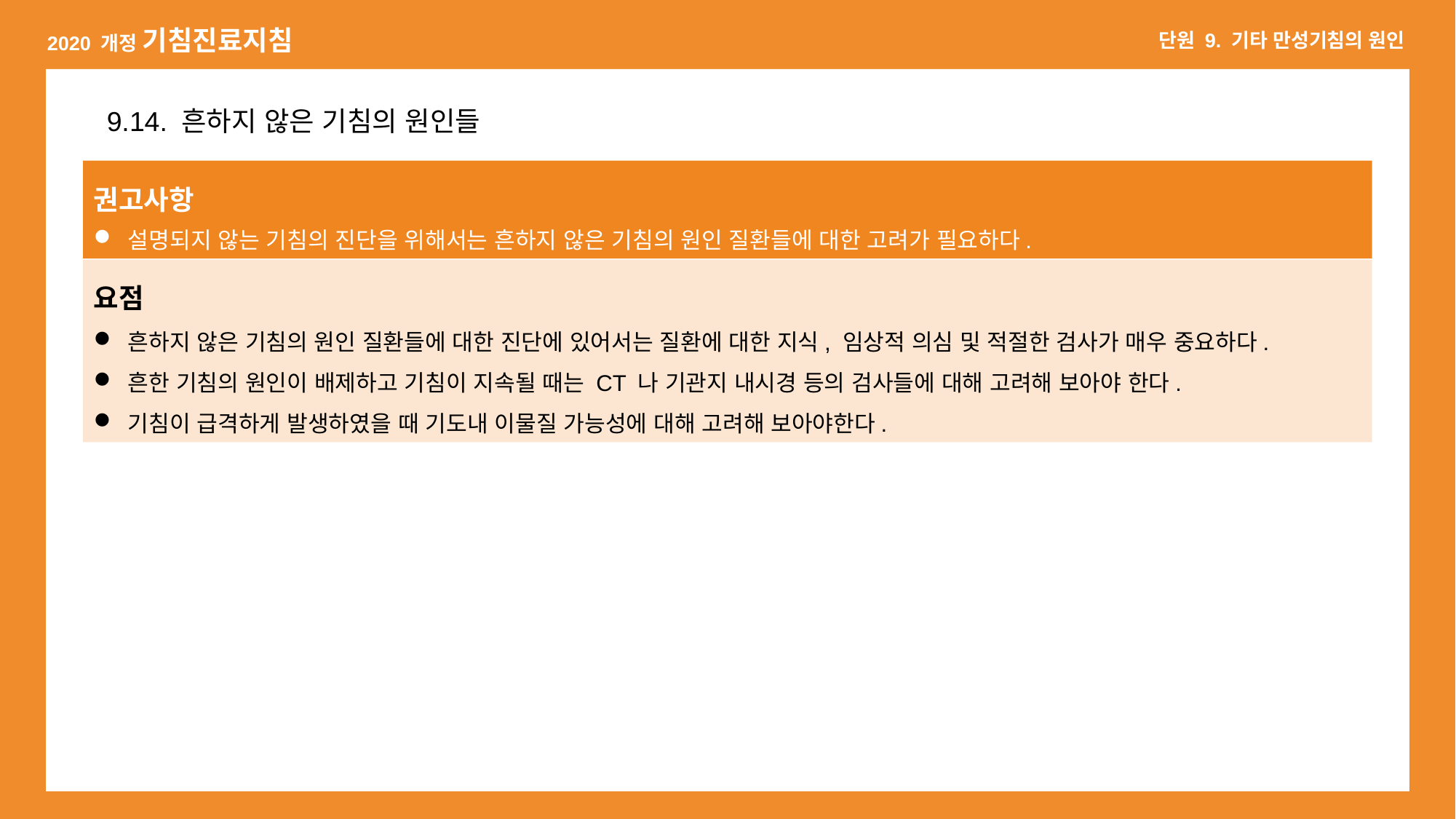

9.14. 흔하지 않은 기침의 원인들
권고사항
설명되지 않는 기침의 진단을 위해서는 흔하지 않은 기침의 원인 질환들에 대한 고려가 필요하다.
요점
흔하지 않은 기침의 원인 질환들에 대한 진단에 있어서는 질환에 대한 지식, 임상적 의심 및 적절한 검사가 매우 중요하다.
흔한 기침의 원인이 배제하고 기침이 지속될 때는 CT 나 기관지 내시경 등의 검사들에 대해 고려해 보아야 한다.
기침이 급격하게 발생하였을 때 기도내 이물질 가능성에 대해 고려해 보아야한다.